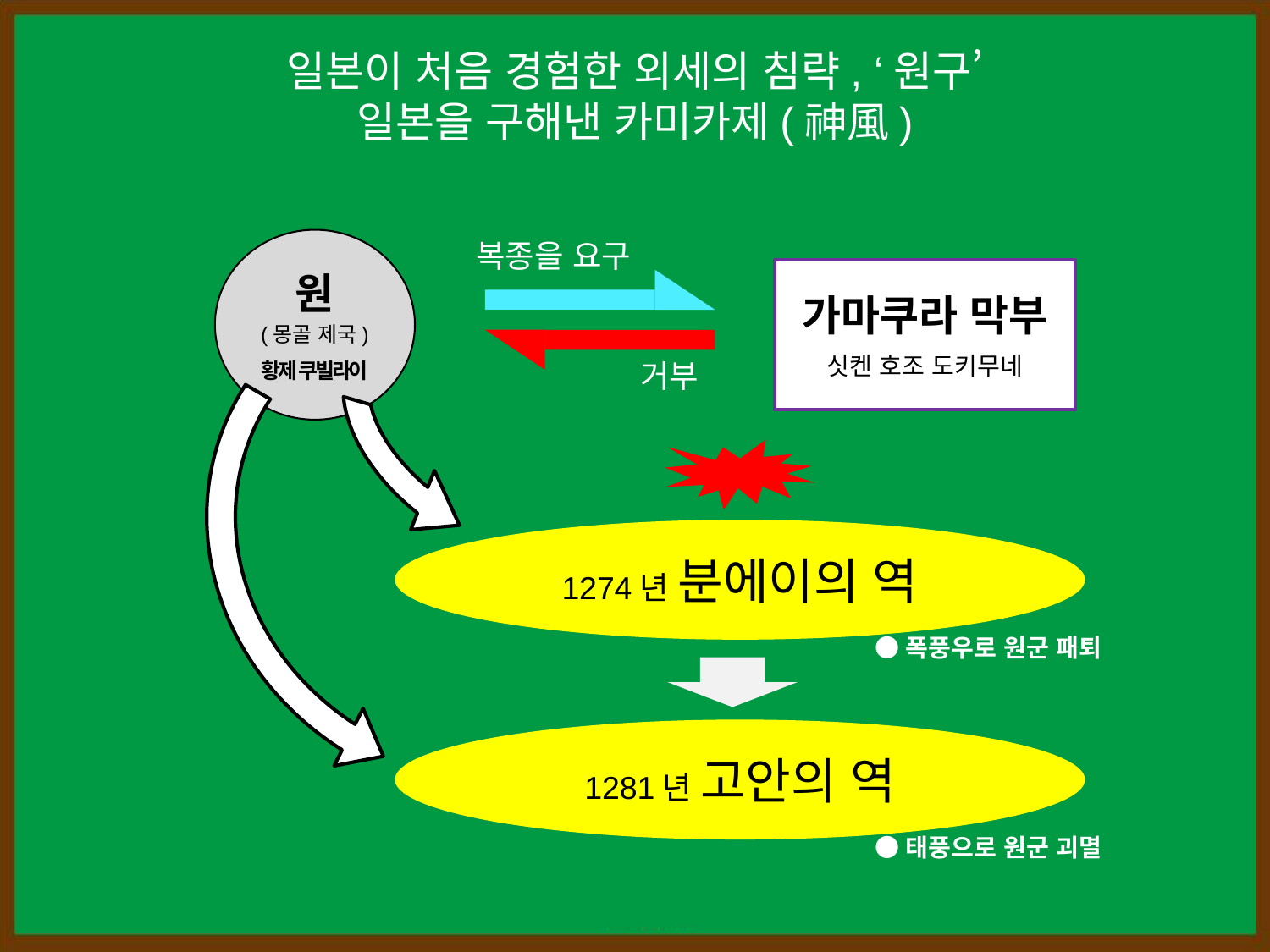

# 일본이 처음 경험한 외세의 침략, ‘원구’ 일본을 구해낸 카미카제(神風)

원

(몽골 제국)

황제 쿠빌라이
복종을 요구

가마쿠라 막부

싯켄 호조 도키무네

거부

1274년 분에이의 역
●폭풍우로 원군 패퇴

1281년 고안의 역
●태풍으로 원군 괴멸